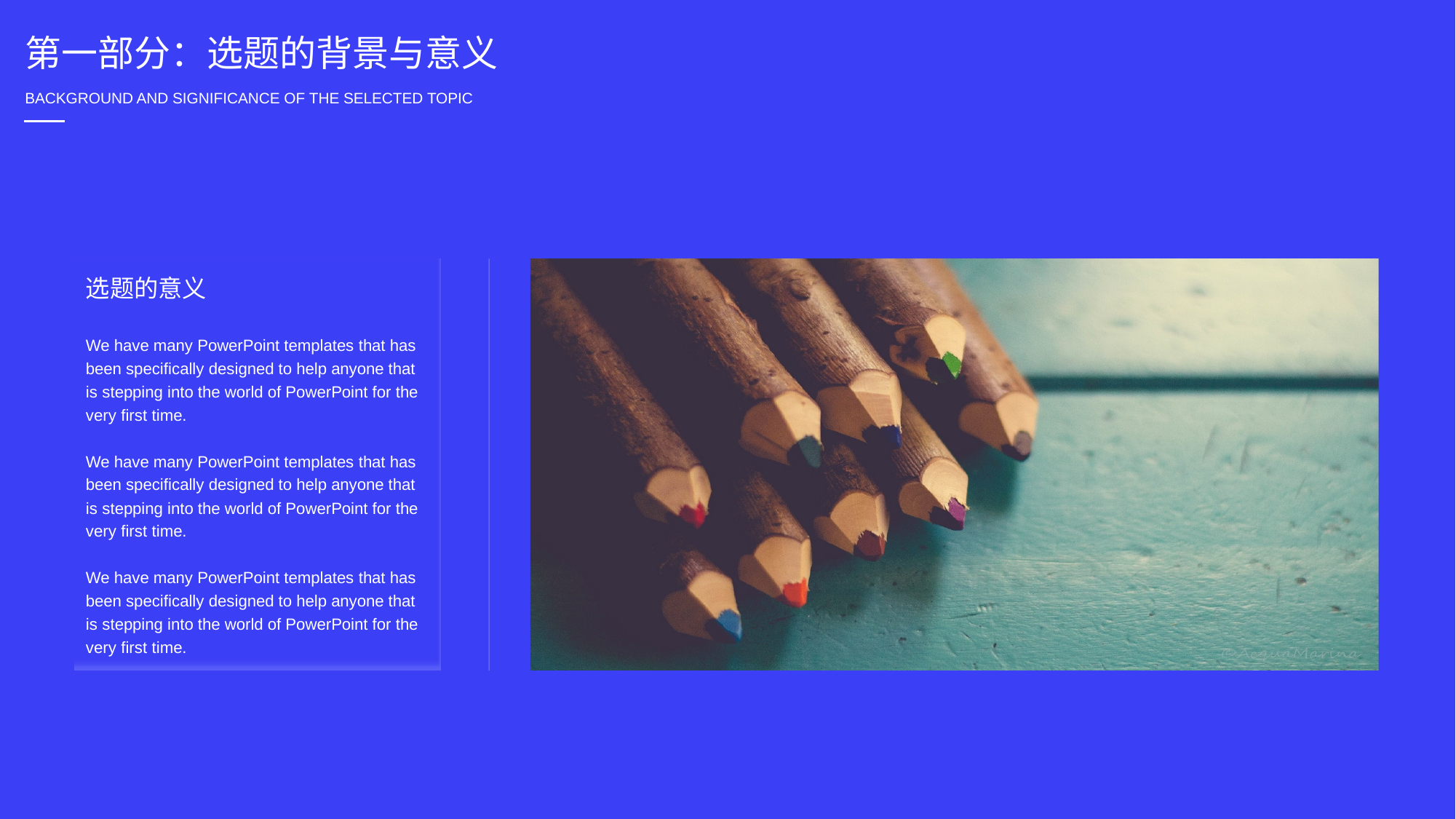

第一部分：选题的背景与意义
BACKGROUND AND SIGNIFICANCE OF THE SELECTED TOPIC

选题的意义

We have many PowerPoint templates that has been specifically designed to help anyone that is stepping into the world of PowerPoint for the very first time.

We have many PowerPoint templates that has been specifically designed to help anyone that is stepping into the world of PowerPoint for the very first time.

We have many PowerPoint templates that has been specifically designed to help anyone that is stepping into the world of PowerPoint for the very first time.